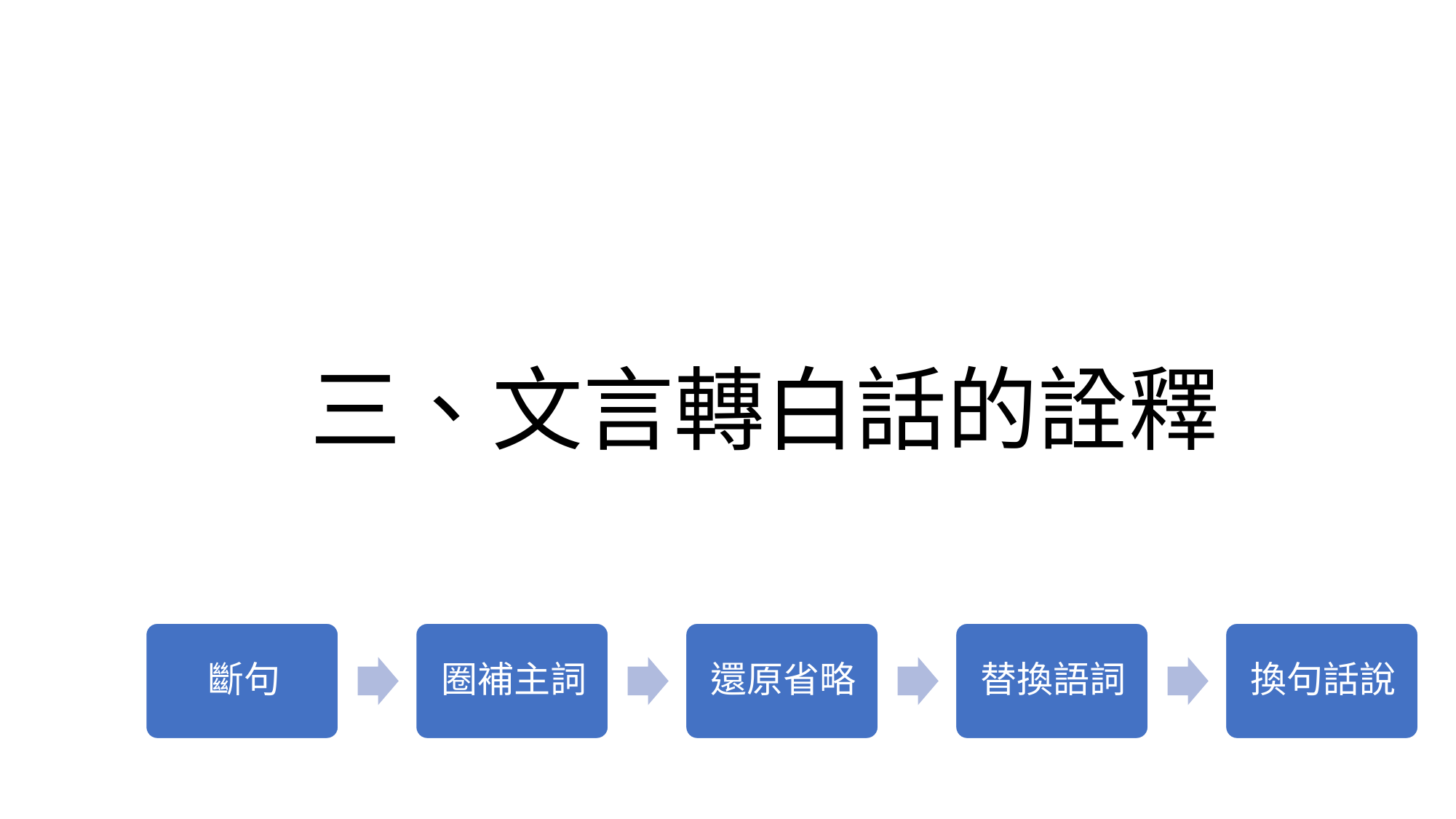

# 三、文言轉白話的詮釋
斷句

圈補主詞

還原省略

替換語詞

換句話說